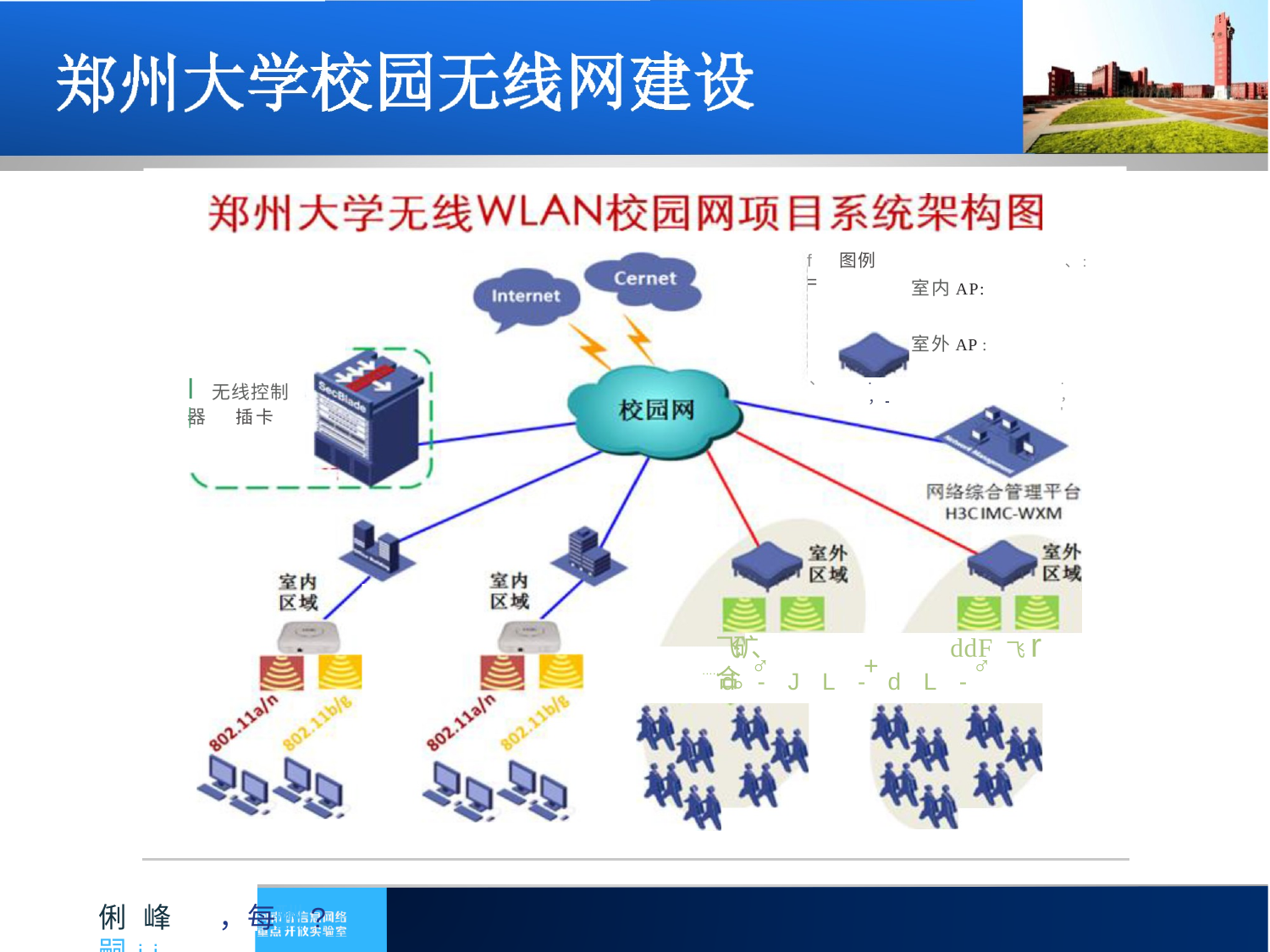

f  图例=

、:
室内AP:

室外AP :

、
.，...
l 无线控制器
.，'
|	插卡
ddF 飞r
飞矿、合。
......	♂+♂
d-JL-dL-

俐峰	，每酬?	嗣ii